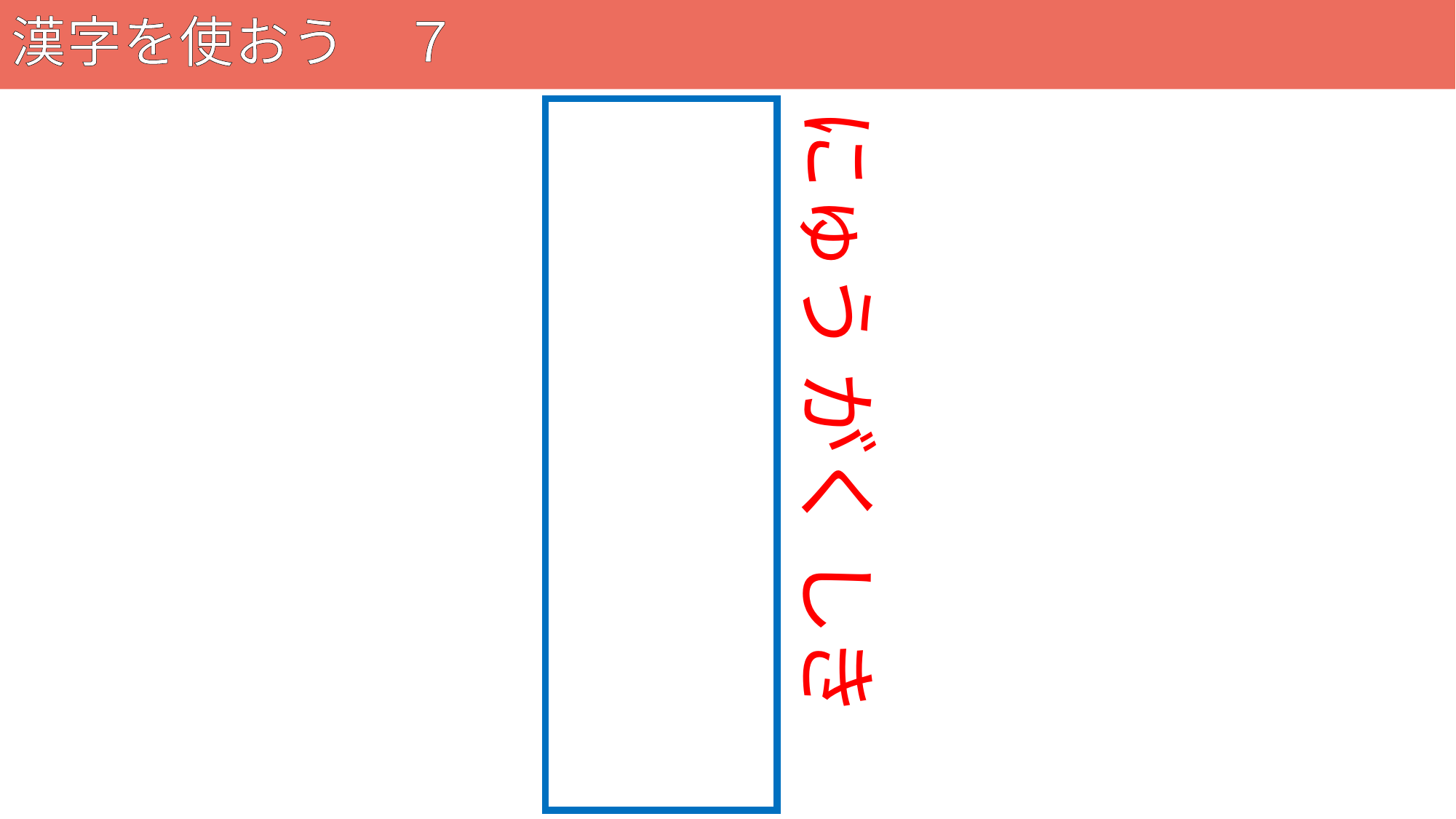

# 漢字を使おう　７
55
にゅう がく しき

入学式